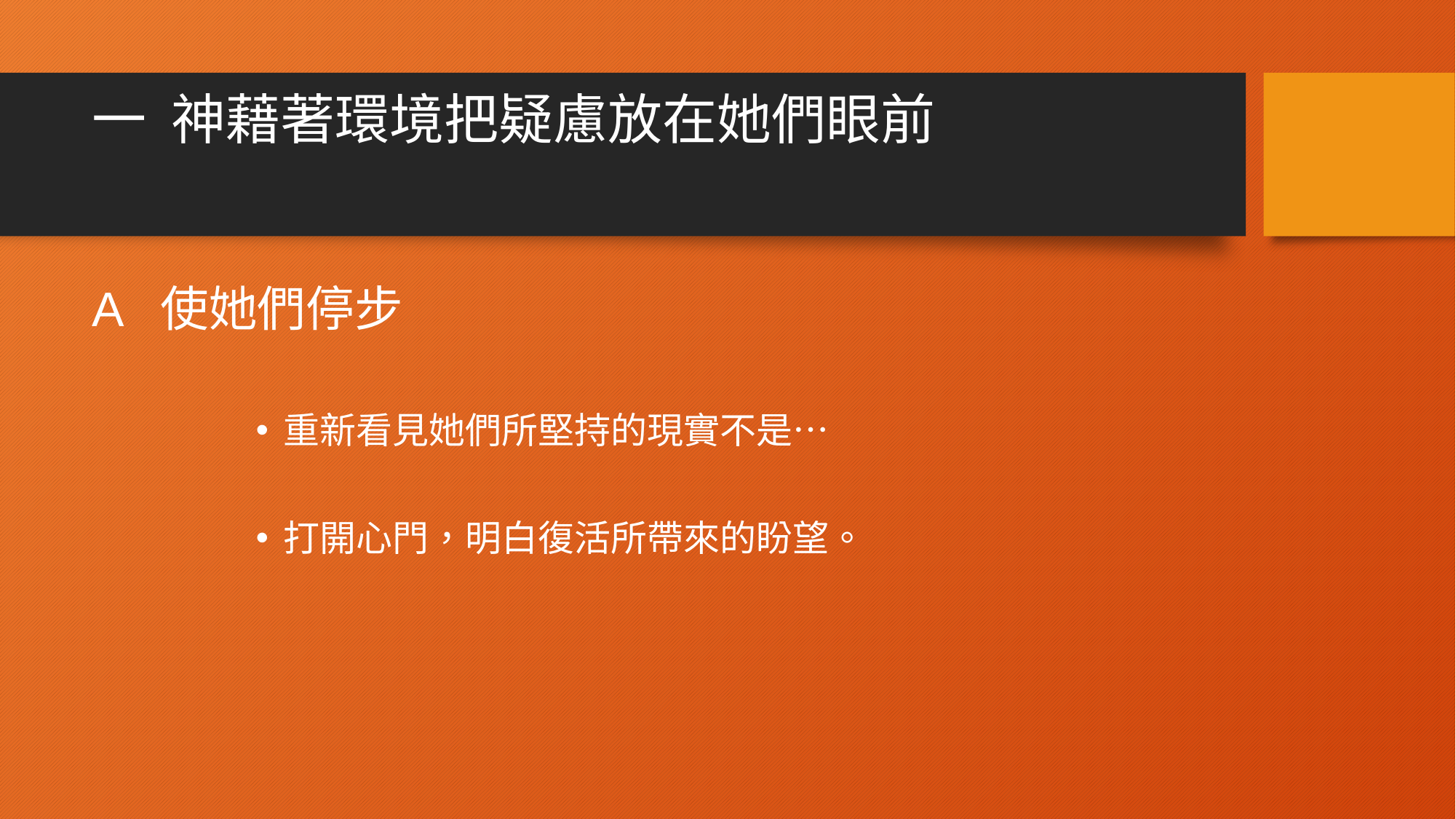

# 一  神藉著環境把疑慮放在她們眼前
A  使她們停步

重新看見她們所堅持的現實不是…

打開心門，明白復活所帶來的盼望。